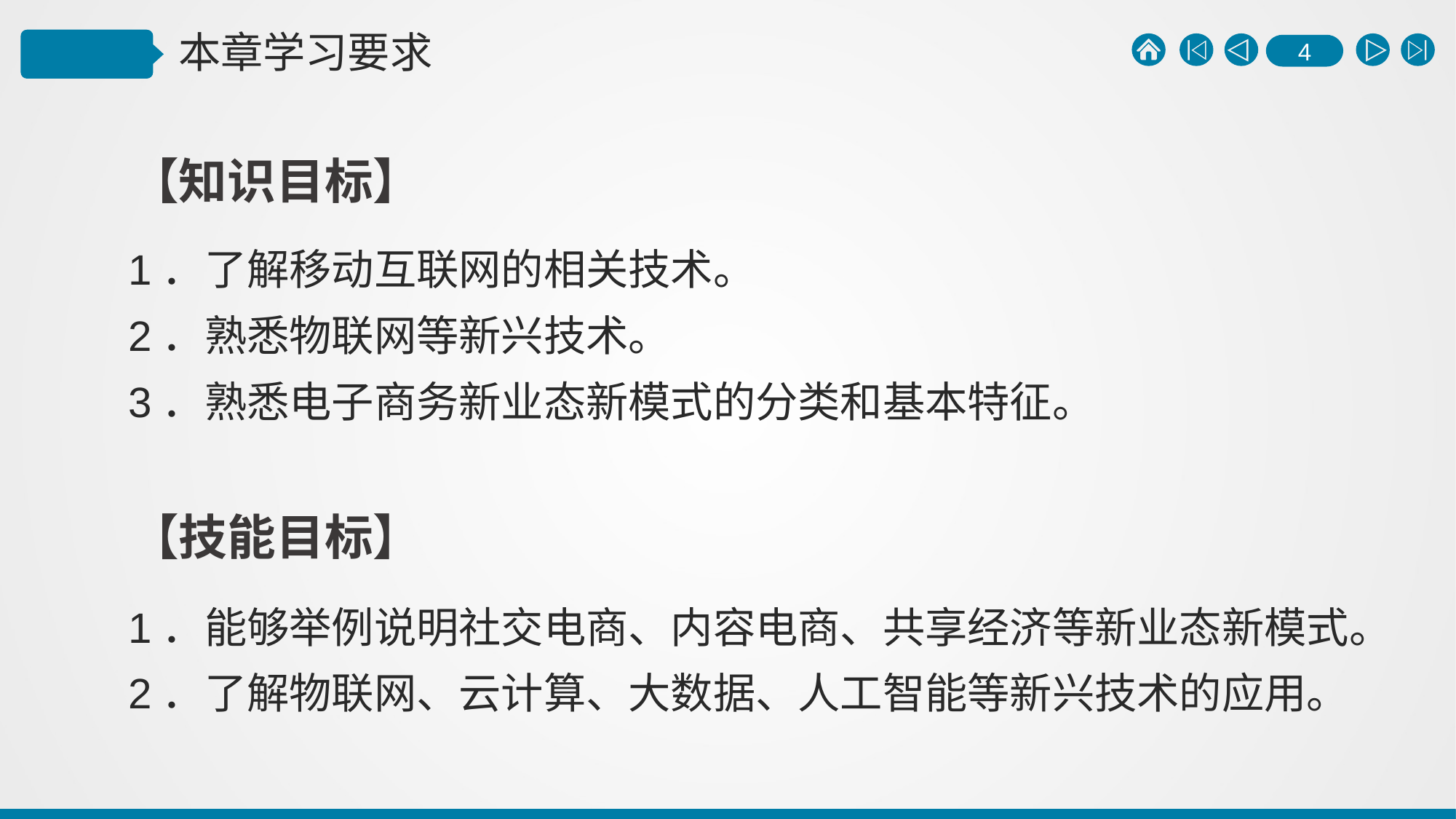

【知识目标】
1．了解移动互联网的相关技术。
2．熟悉物联网等新兴技术。
3．熟悉电子商务新业态新模式的分类和基本特征。
【技能目标】
1．能够举例说明社交电商、内容电商、共享经济等新业态新模式。
2．了解物联网、云计算、大数据、人工智能等新兴技术的应用。